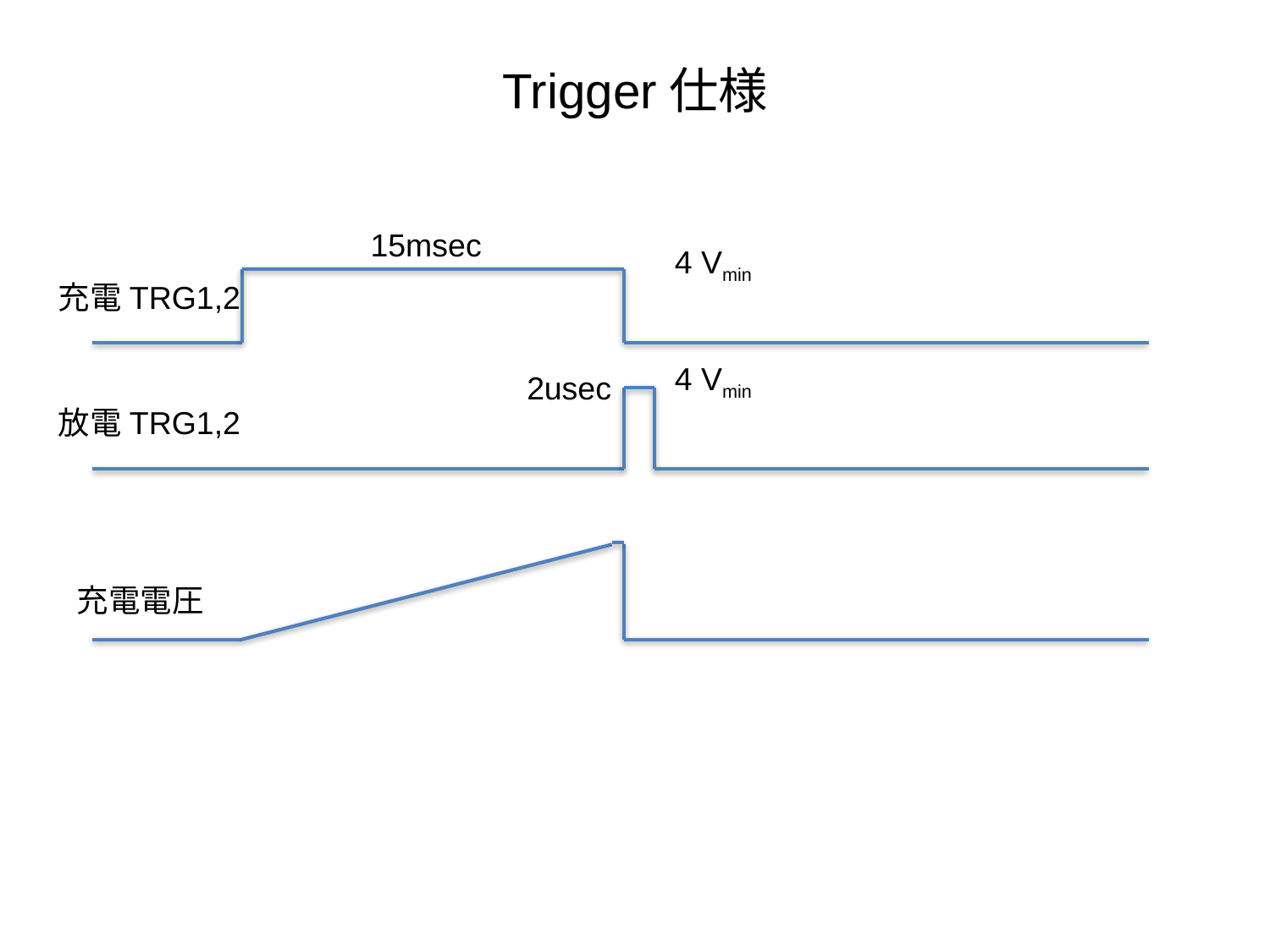

# Trigger仕様
15msec
4 Vmin
充電TRG1,2
4 Vmin
2usec
放電TRG1,2
充電電圧